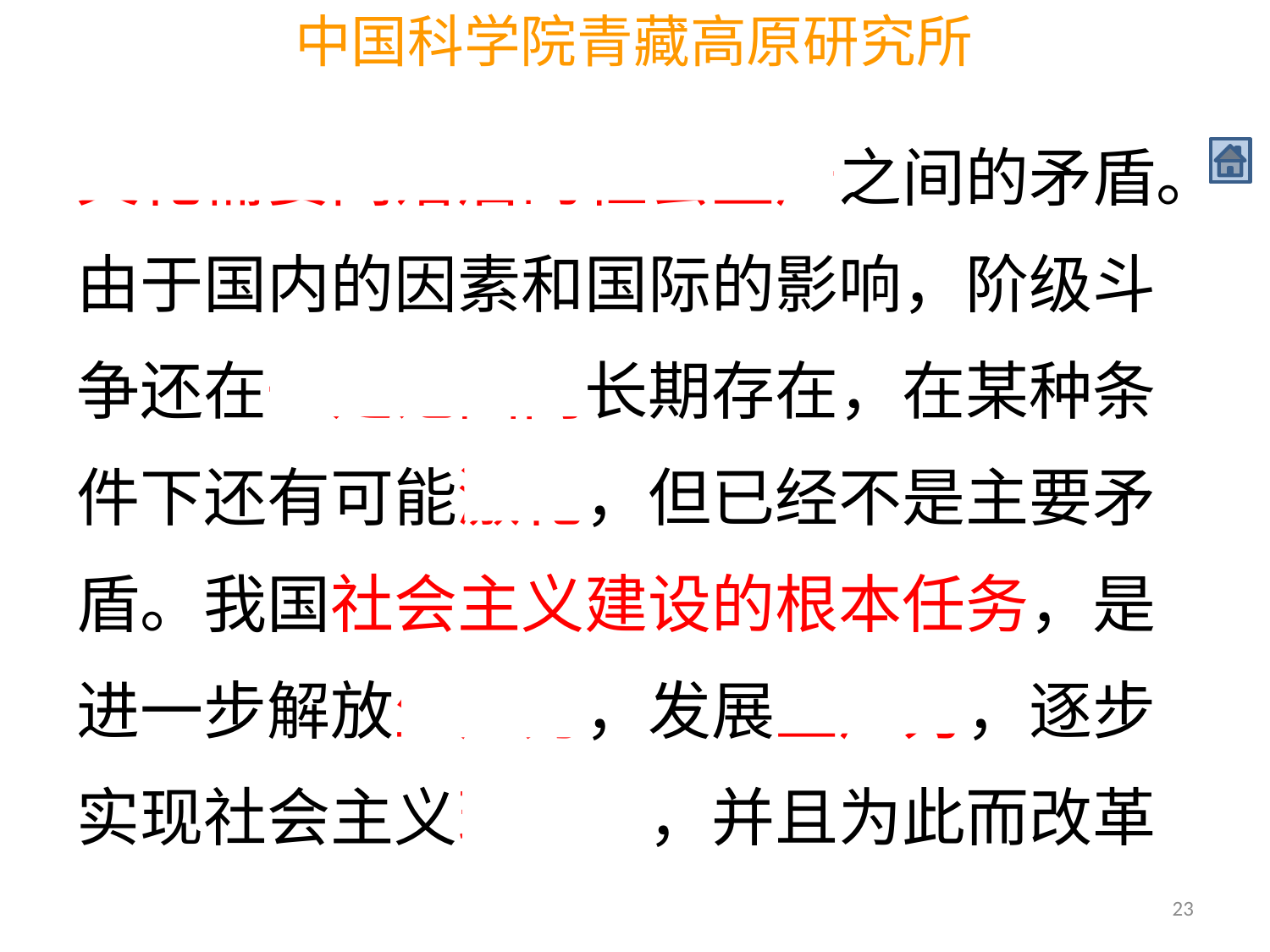

# 文化需要同落后的社会生产之间的矛盾。由于国内的因素和国际的影响，阶级斗争还在一定范围内长期存在，在某种条件下还有可能激化，但已经不是主要矛盾。我国社会主义建设的根本任务，是进一步解放生产力，发展生产力，逐步实现社会主义现代化，并且为此而改革

23